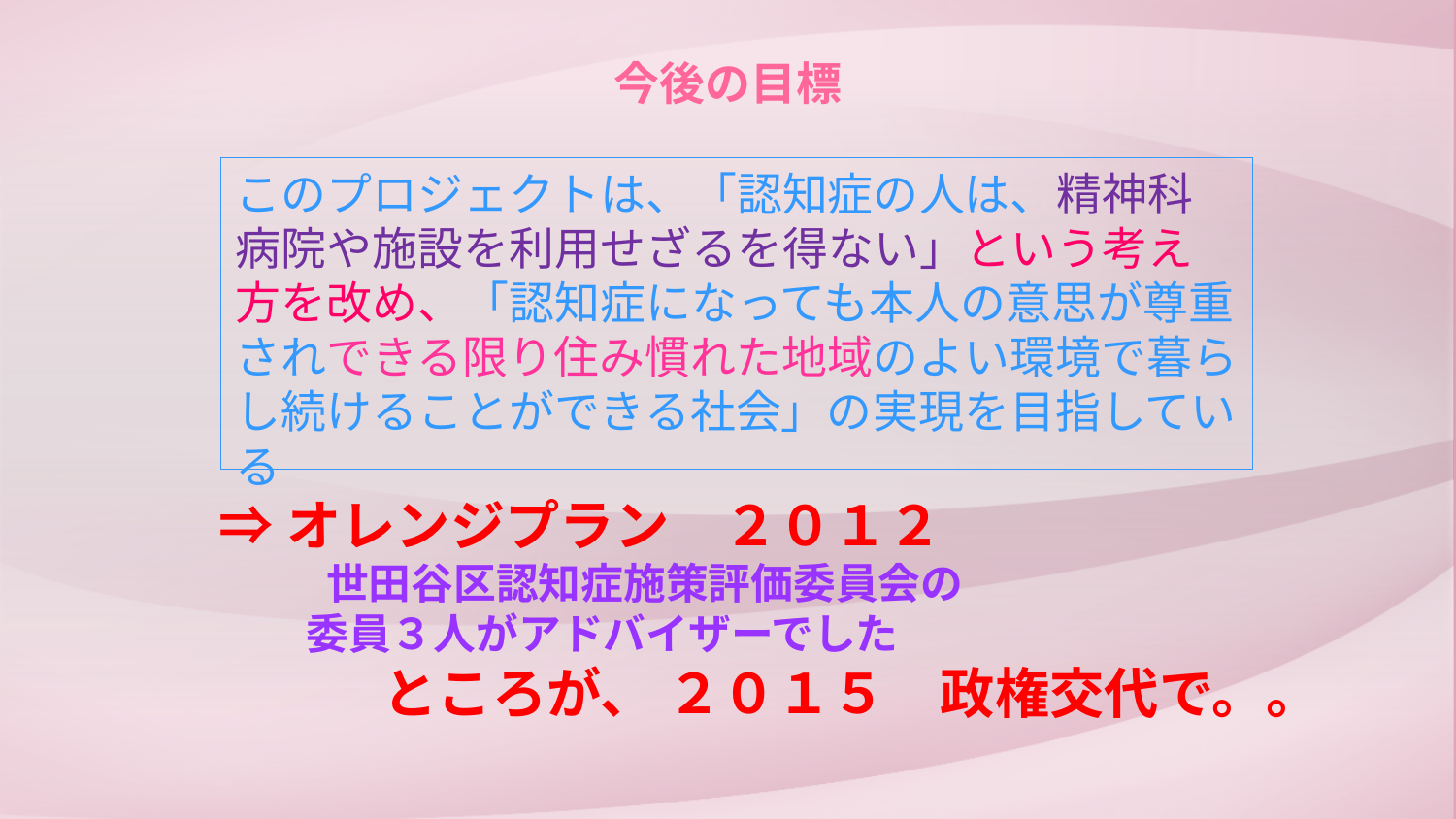

今後の目標
このプロジェクトは、「認知症の人は、精神科病院や施設を利用せざるを得ない」という考え方を改め、「認知症になっても本人の意思が尊重されできる限り住み慣れた地域のよい環境で暮らし続けることができる社会」の実現を目指している

⇒オレンジプラン　２０１２
          世田谷区認知症施策評価委員会の
         委員３人がアドバイザーでした　
　　　ところが、 ２０１５　政権交代で。。